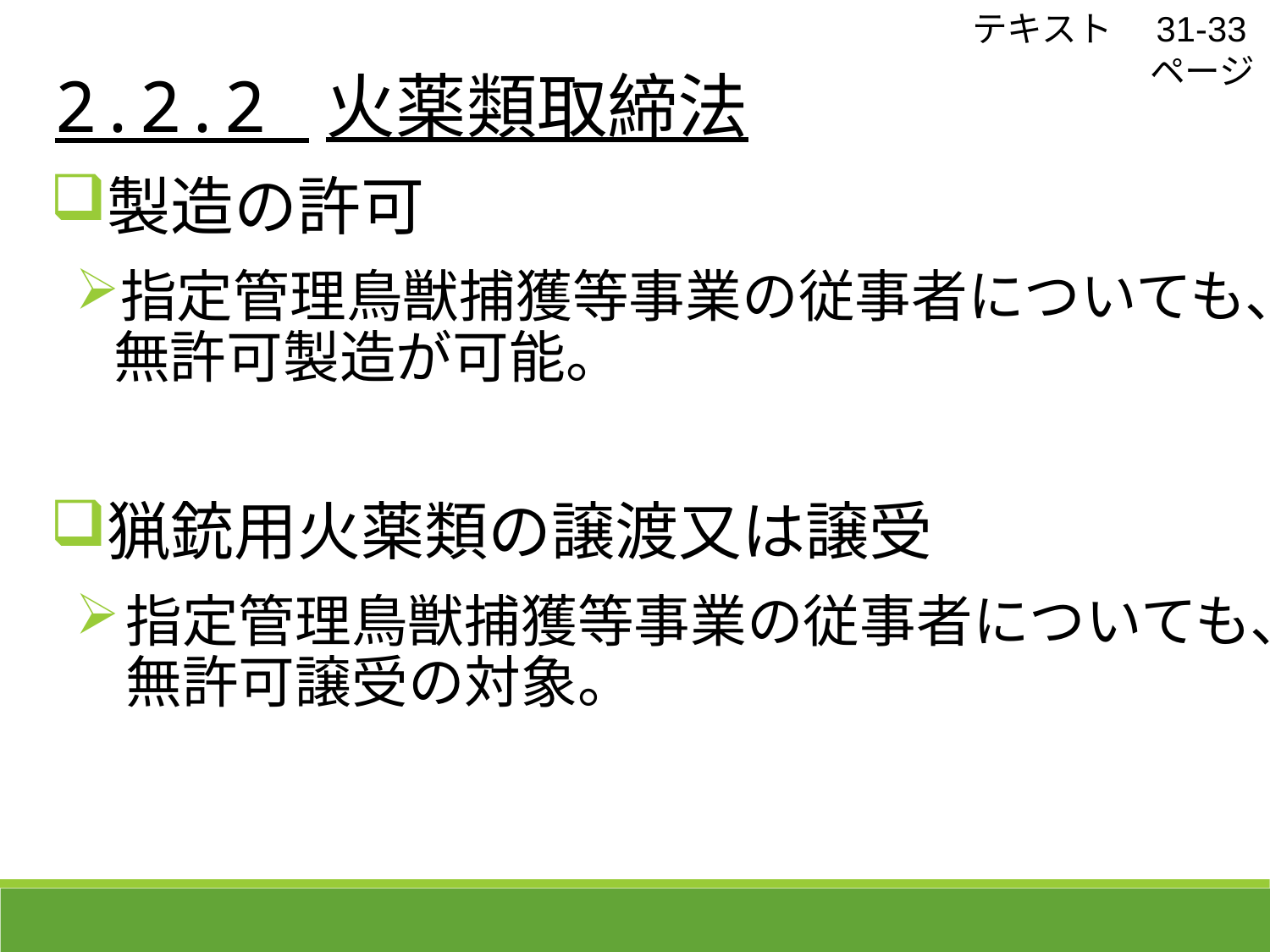

テキスト　31-33ページ
 2.2.2 火薬類取締法
製造の許可
指定管理鳥獣捕獲等事業の従事者についても、無許可製造が可能。

猟銃用火薬類の譲渡又は譲受
指定管理鳥獣捕獲等事業の従事者についても、無許可譲受の対象。